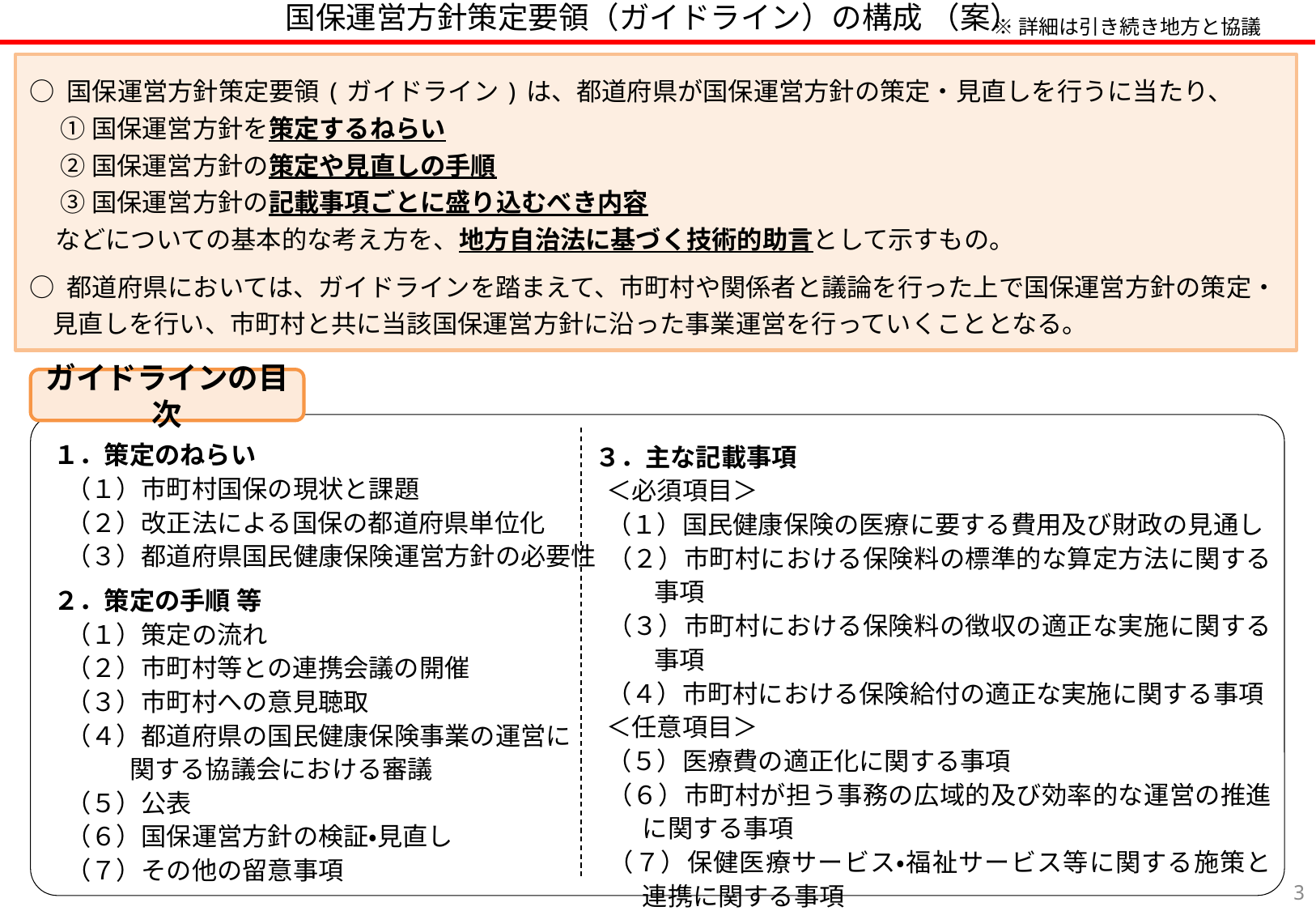

国保運営方針策定要領（ガイドライン）の構成 （案）
※詳細は引き続き地方と協議
○ 国保運営方針策定要領(ガイドライン)は、都道府県が国保運営方針の策定・見直しを行うに当たり、
　 ① 国保運営方針を策定するねらい
　 ② 国保運営方針の策定や見直しの手順
　 ③ 国保運営方針の記載事項ごとに盛り込むべき内容
　などについての基本的な考え方を、地方自治法に基づく技術的助言として示すもの。
○ 都道府県においては、ガイドラインを踏まえて、市町村や関係者と議論を行った上で国保運営方針の策定・見直しを行い、市町村と共に当該国保運営方針に沿った事業運営を行っていくこととなる。
ガイドラインの目次

１．策定のねらい
 （１）市町村国保の現状と課題
 （２）改正法による国保の都道府県単位化
 （３）都道府県国民健康保険運営方針の必要性
２．策定の手順 等
 （１）策定の流れ
 （２）市町村等との連携会議の開催
 （３）市町村への意見聴取
 （４）都道府県の国民健康保険事業の運営に
　　　関する協議会における審議
 （５）公表
 （６）国保運営方針の検証・見直し
 （７）その他の留意事項
３．主な記載事項
 ＜必須項目＞
 （１）国民健康保険の医療に要する費用及び財政の見通し
 （２）市町村における保険料の標準的な算定方法に関する事項
 （３）市町村における保険料の徴収の適正な実施に関する事項
 （４）市町村における保険給付の適正な実施に関する事項
 ＜任意項目＞
 （５）医療費の適正化に関する事項
 （６）市町村が担う事務の広域的及び効率的な運営の推進に関する事項
 （７）保健医療サービス・福祉サービス等に関する施策と連携に関する事項
 （８）施策の実施のために必要な関係市町村相互間の連絡調整
3